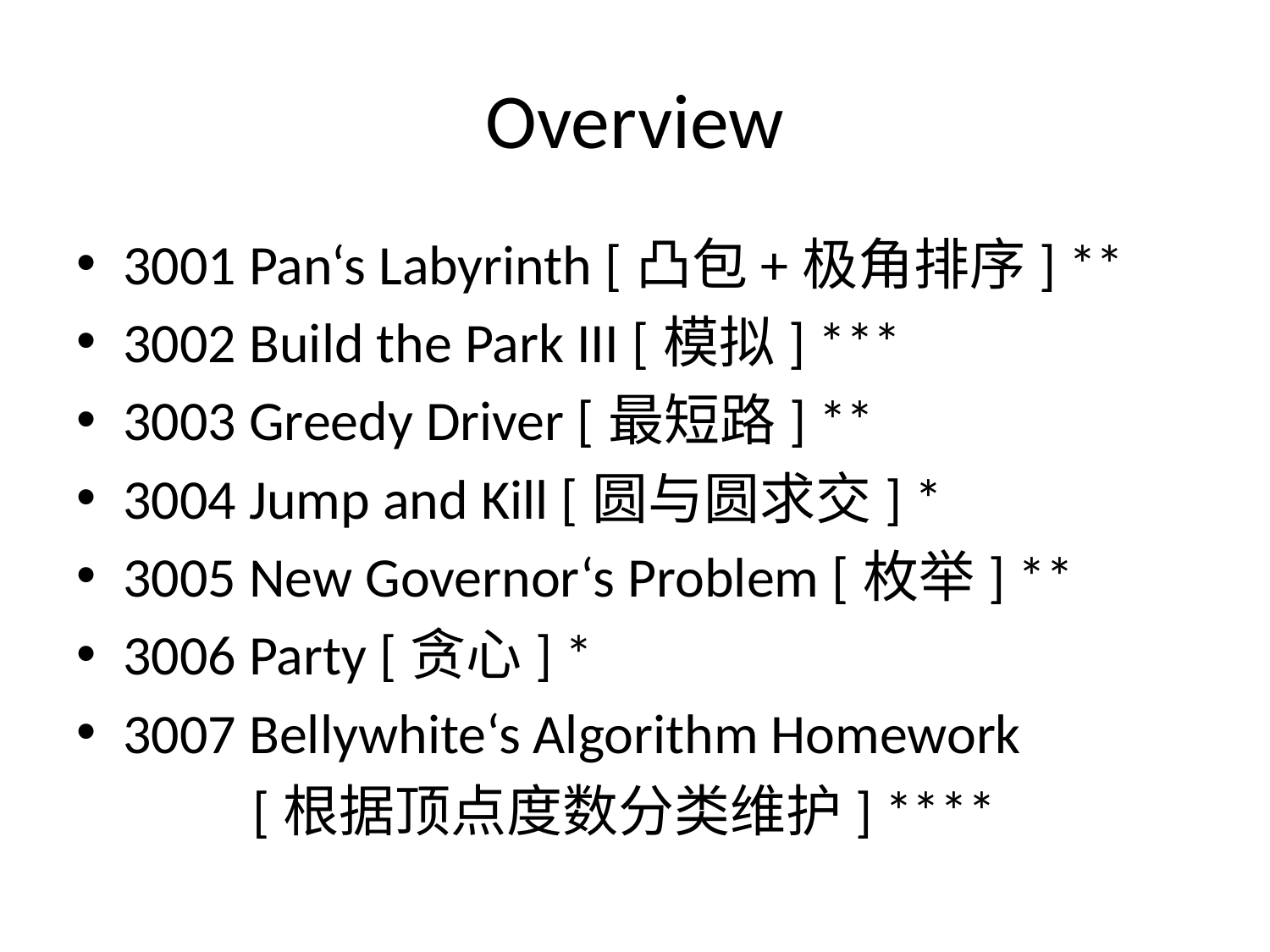

# Overview
3001 Pan‘s Labyrinth [凸包+极角排序] **
3002 Build the Park III [模拟] ***
3003 Greedy Driver [最短路] **
3004 Jump and Kill [圆与圆求交] *
3005 New Governor‘s Problem [枚举] **
3006 Party [贪心] *
3007 Bellywhite‘s Algorithm Homework
	    [根据顶点度数分类维护] ****